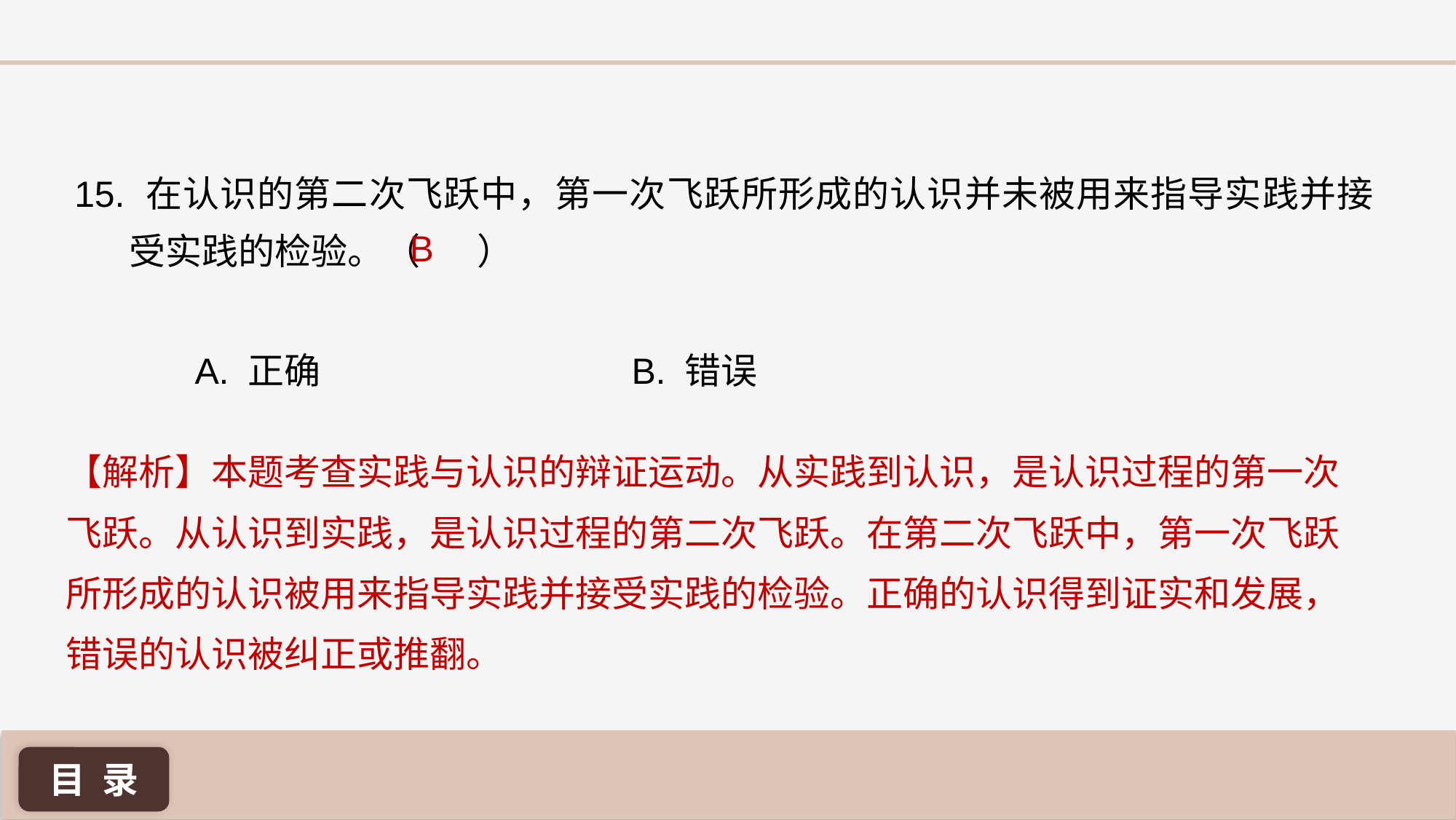

15. 在认识的第二次飞跃中，第一次飞跃所形成的认识并未被用来指导实践并接受实践的检验。（       ）
B
A. 正确 			B. 错误
【解析】本题考查实践与认识的辩证运动。从实践到认识，是认识过程的第一次飞跃。从认识到实践，是认识过程的第二次飞跃。在第二次飞跃中，第一次飞跃所形成的认识被用来指导实践并接受实践的检验。正确的认识得到证实和发展，错误的认识被纠正或推翻。